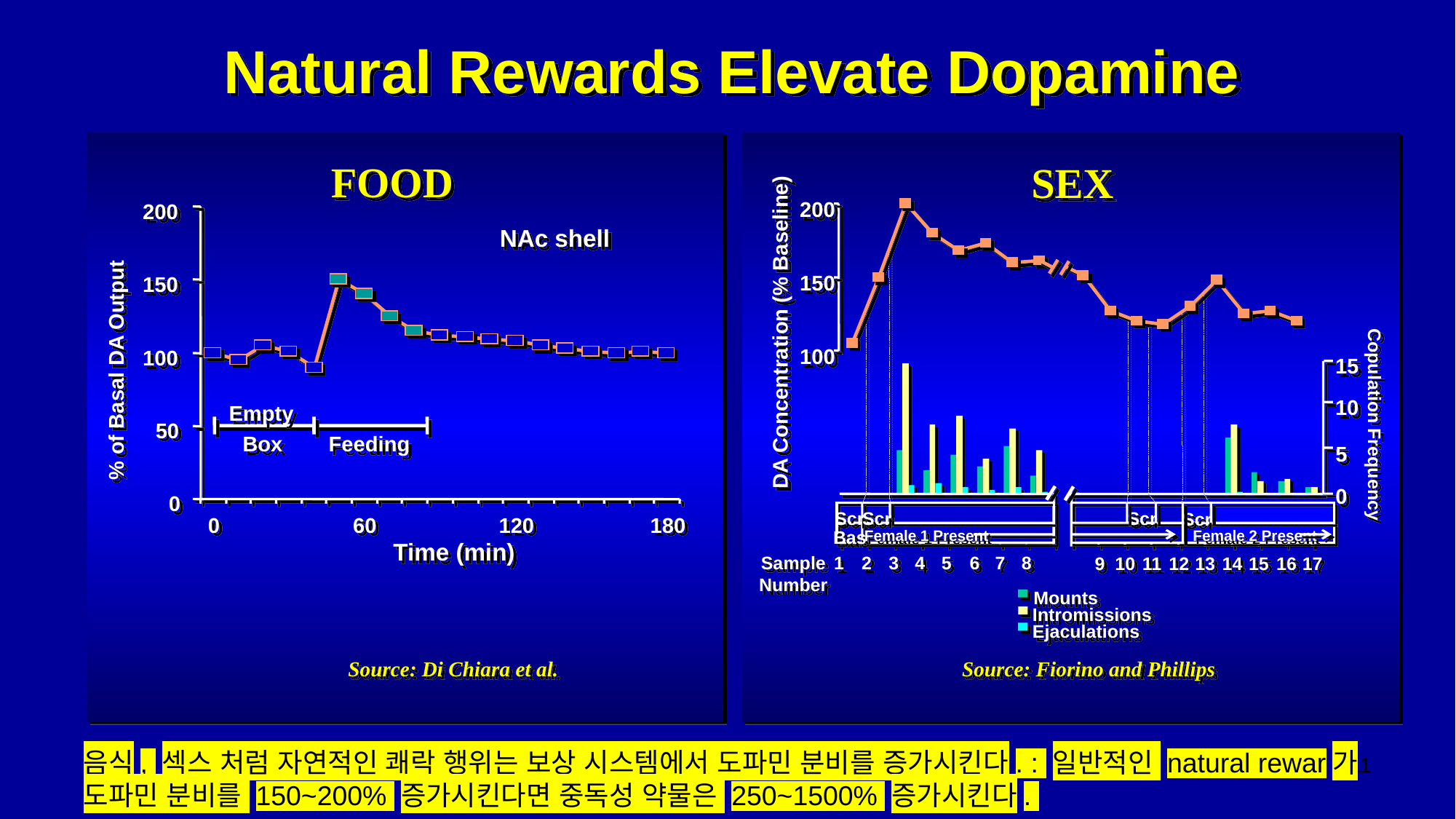

Natural Rewards Elevate Dopamine

FOOD
200

NAc shell
150

100

% of Basal DA Output

Empty

50

Box
Feeding
0

0
60
120
180
Time (min)
Source: Di Chiara et al.

SEX
200

150

DA Concentration (% Baseline)

100

15

10

Copulation Frequency

5

0

Scr
Scr
Scr
Scr

Bas
Female 1 Present
Female 2 Present

Sample
Number
1
2
3
4
5
6
7
8
9
10
11
12
13
14
15
16
17
Mounts

Intromissions

Ejaculations

Source: Fiorino and Phillips
음식, 섹스 처럼 자연적인 쾌락 행위는 보상 시스템에서 도파민 분비를 증가시킨다. : 일반적인 natural rewar가 도파민 분비를 150~200% 증가시킨다면 중독성 약물은 250~1500% 증가시킨다.
11